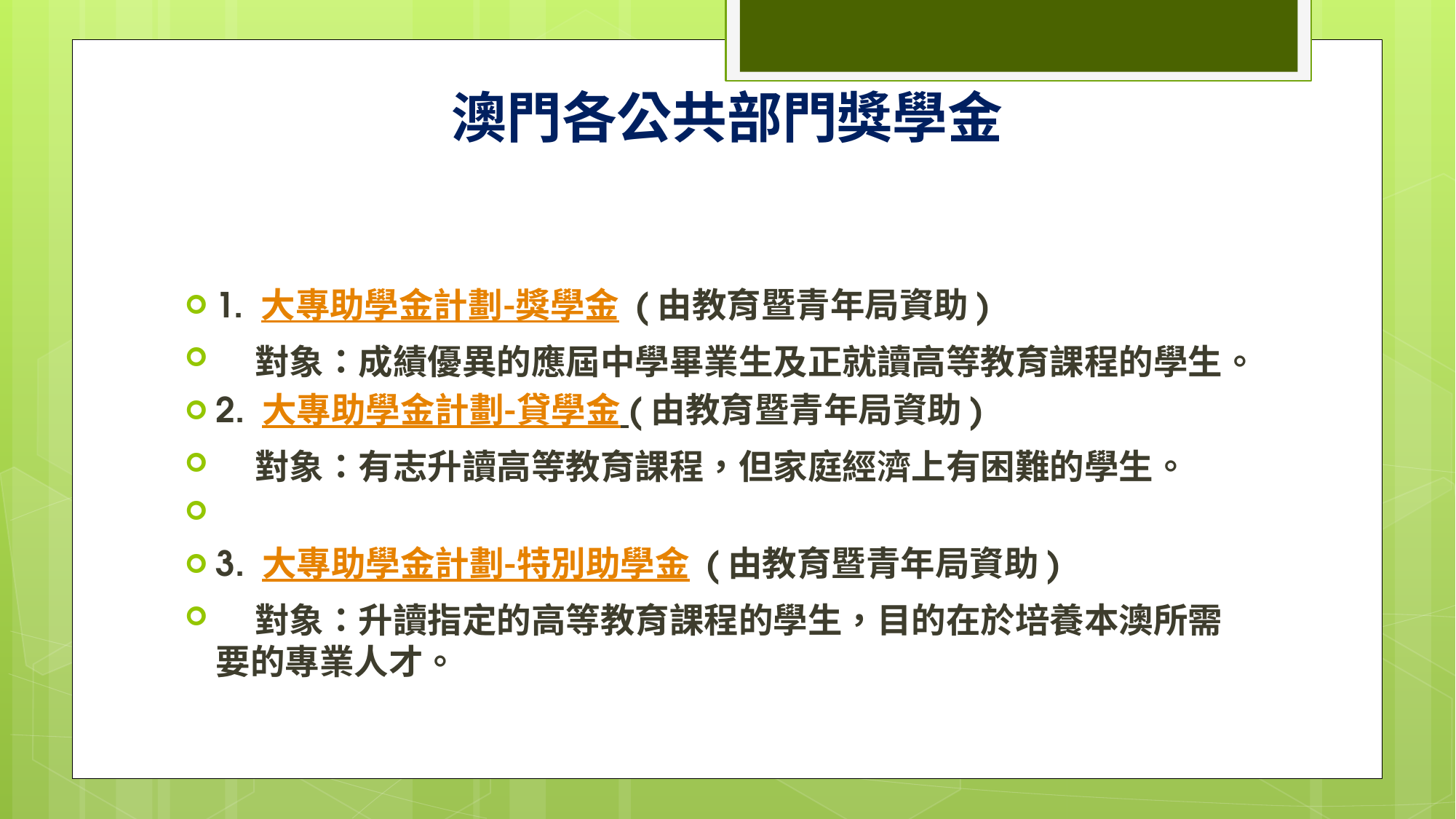

# 澳門各公共部門獎學金
1. 大專助學金計劃-獎學金 (由教育暨青年局資助)
    對象：成績優異的應屆中學畢業生及正就讀高等教育課程的學生。
2. 大專助學金計劃-貸學金 (由教育暨青年局資助)
    對象：有志升讀高等教育課程，但家庭經濟上有困難的學生。

3. 大專助學金計劃-特別助學金 (由教育暨青年局資助)
    對象：升讀指定的高等教育課程的學生，目的在於培養本澳所需要的專業人才。